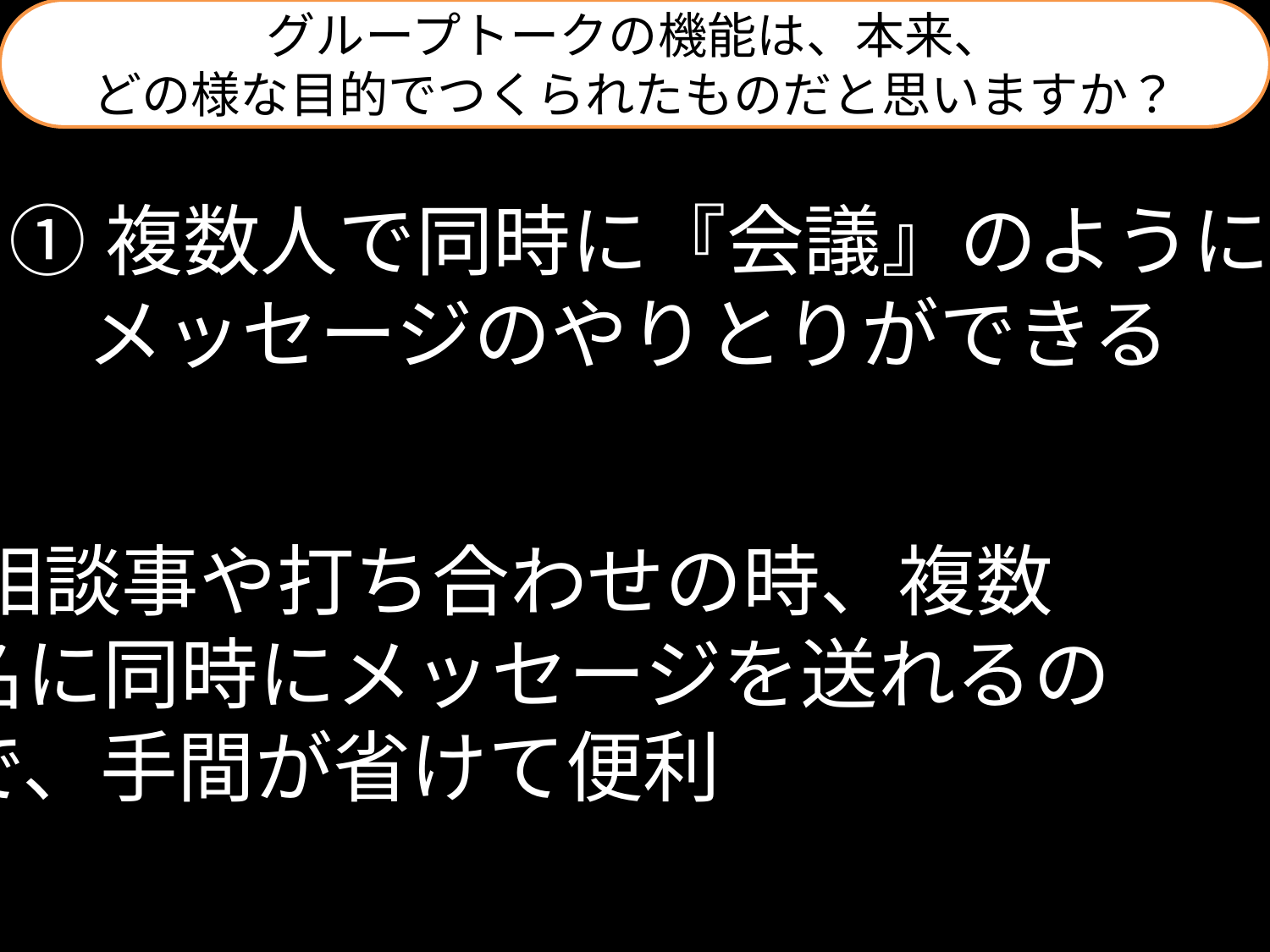

グループトークの機能は、本来、
どの様な目的でつくられたものだと思いますか？
①複数人で同時に『会議』のように
　メッセージのやりとりができる
②相談事や打ち合わせの時、複数
　名に同時にメッセージを送れるの
　で、手間が省けて便利
　　　　　　　　　　　　　　　　　　　等